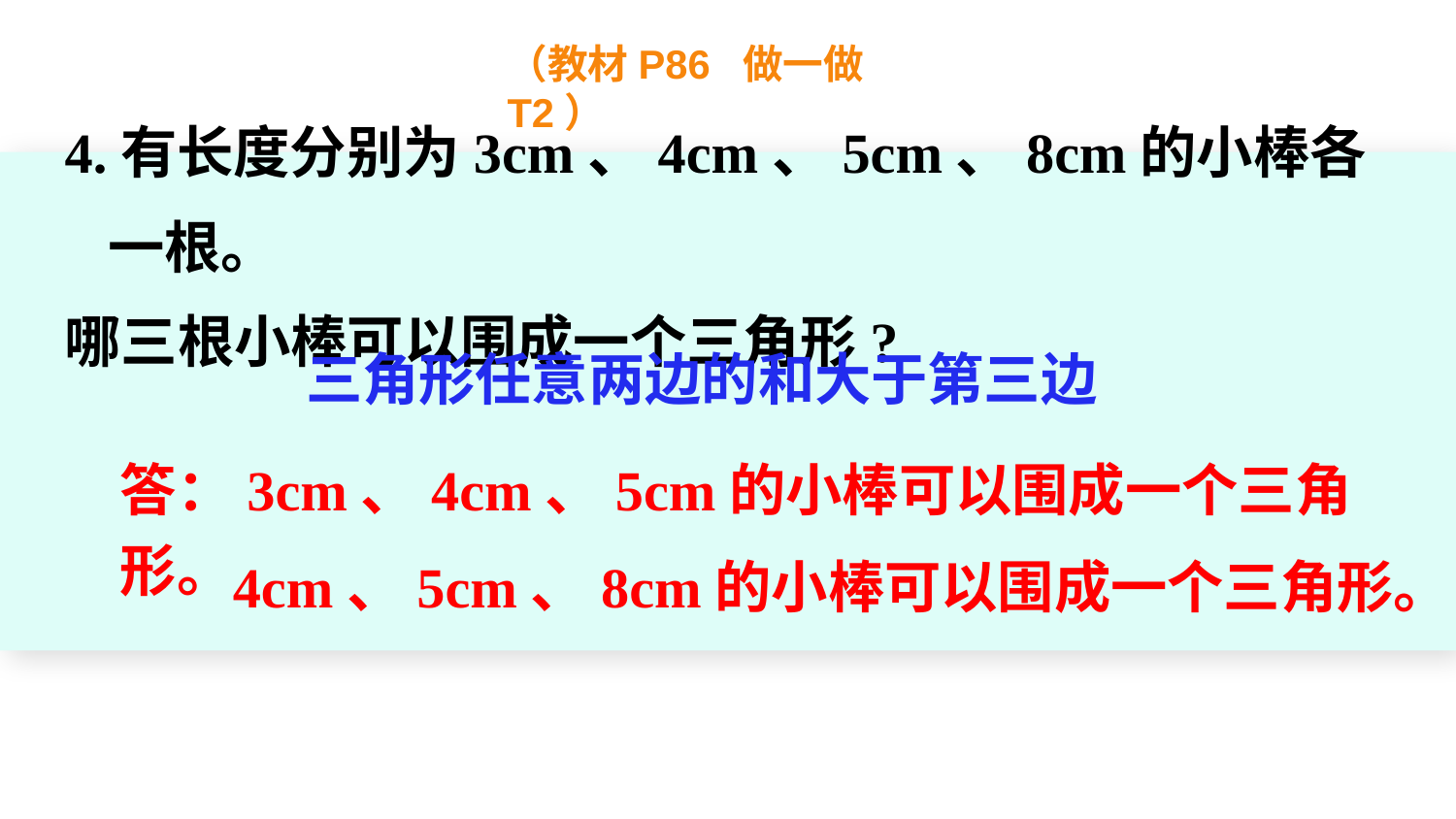

（教材P86  做一做T2）
4.有长度分别为3cm、4cm、5cm、8cm的小棒各一根。
哪三根小棒可以围成一个三角形?
三角形任意两边的和大于第三边
答：3cm、4cm、5cm的小棒可以围成一个三角形。
4cm、5cm、8cm的小棒可以围成一个三角形。